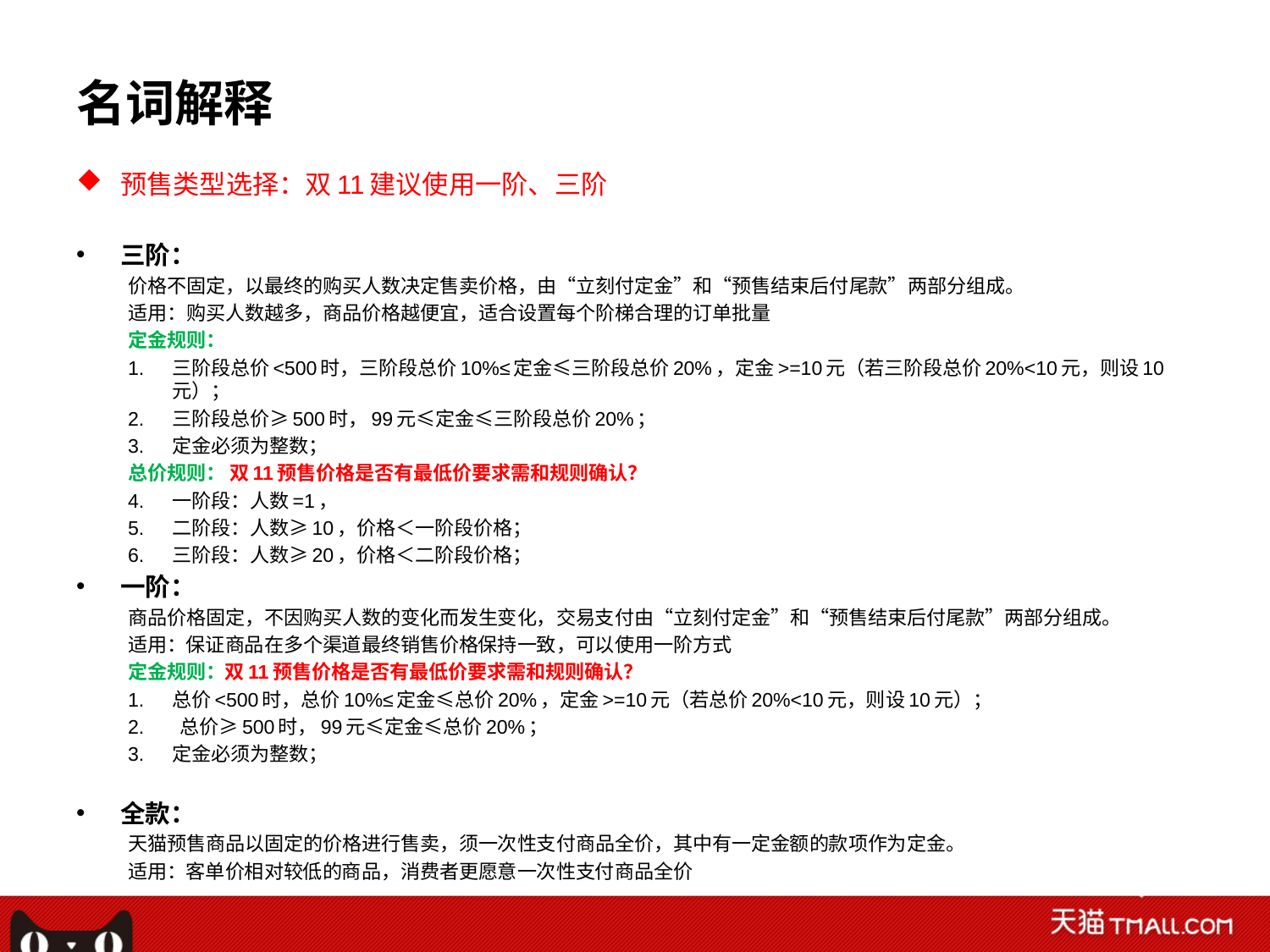

# 名词解释

预售类型选择：双11建议使用一阶、三阶

三阶：
价格不固定，以最终的购买人数决定售卖价格，由“立刻付定金”和“预售结束后付尾款”两部分组成。
适用：购买人数越多，商品价格越便宜，适合设置每个阶梯合理的订单批量
定金规则：
三阶段总价<500时，三阶段总价10%≤定金≤三阶段总价20%，定金>=10元（若三阶段总价20%<10元，则设10元）；
三阶段总价≥500时，99元≤定金≤三阶段总价20%；
定金必须为整数；
总价规则： 双11预售价格是否有最低价要求需和规则确认？
一阶段：人数=1，
二阶段：人数≥10，价格＜一阶段价格；
三阶段：人数≥20，价格＜二阶段价格；
一阶：
商品价格固定，不因购买人数的变化而发生变化，交易支付由“立刻付定金”和“预售结束后付尾款”两部分组成。
适用：保证商品在多个渠道最终销售价格保持一致，可以使用一阶方式
定金规则：双11预售价格是否有最低价要求需和规则确认？
总价<500时，总价10%≤定金≤总价20%，定金>=10元（若总价20%<10元，则设10元）；
 总价≥500时，99元≤定金≤总价20%；
定金必须为整数；

全款：
天猫预售商品以固定的价格进行售卖，须一次性支付商品全价，其中有一定金额的款项作为定金。
适用：客单价相对较低的商品，消费者更愿意一次性支付商品全价